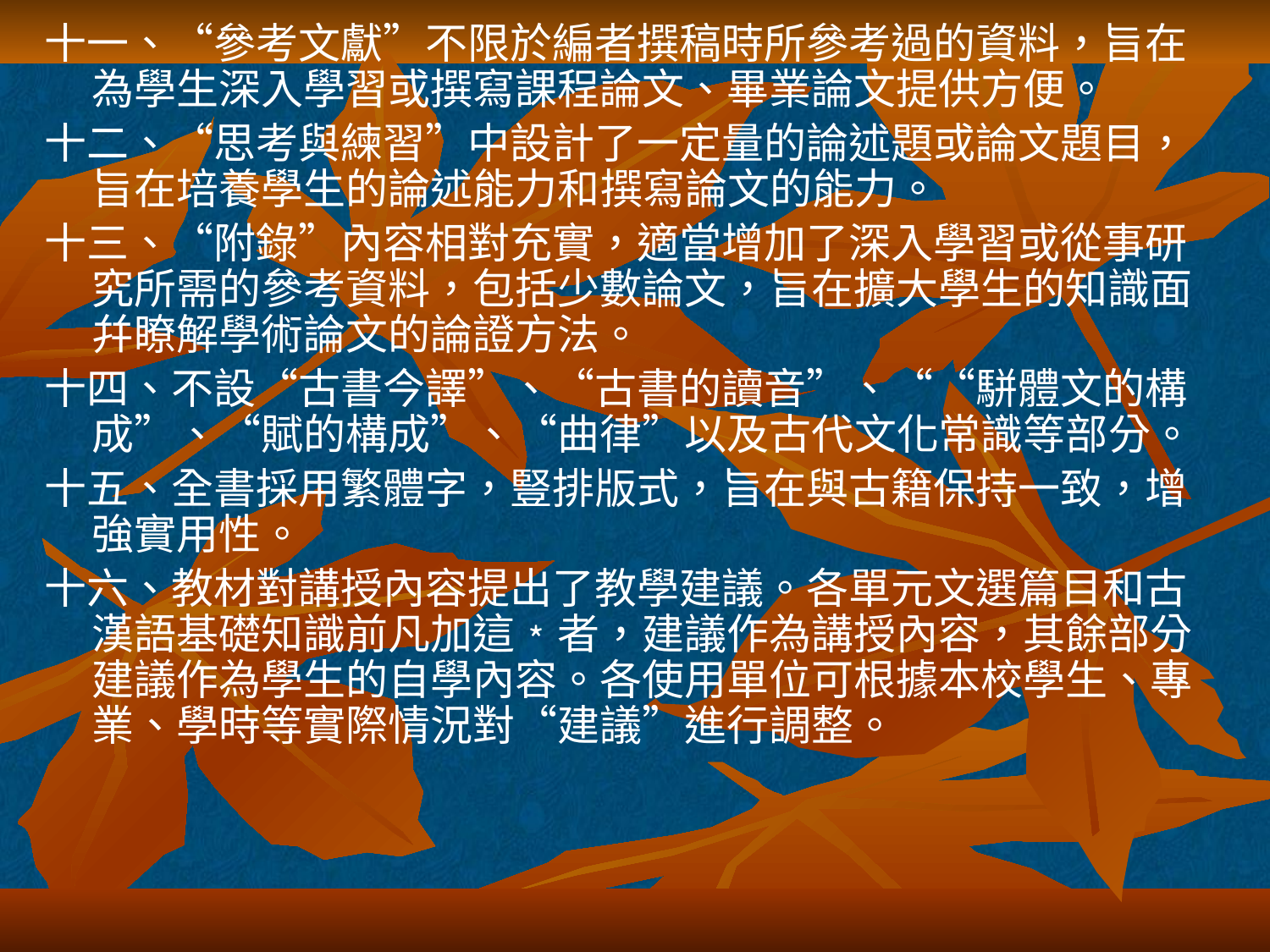

十一、“參考文獻”不限於編者撰稿時所參考過的資料，旨在為學生深入學習或撰寫課程論文、畢業論文提供方便。
十二、“思考與練習”中設計了一定量的論述題或論文題目，旨在培養學生的論述能力和撰寫論文的能力。
十三、“附錄”內容相對充實，適當增加了深入學習或從事研究所需的參考資料，包括少數論文，旨在擴大學生的知識面幷瞭解學術論文的論證方法。
十四、不設“古書今譯”、“古書的讀音”、““駢體文的構成”、“賦的構成”、“曲律”以及古代文化常識等部分。
十五、全書採用繁體字，豎排版式，旨在與古籍保持一致，增強實用性。
十六、教材對講授內容提出了教學建議。各單元文選篇目和古漢語基礎知識前凡加這﹡者，建議作為講授內容，其餘部分建議作為學生的自學內容。各使用單位可根據本校學生、專業、學時等實際情況對“建議”進行調整。